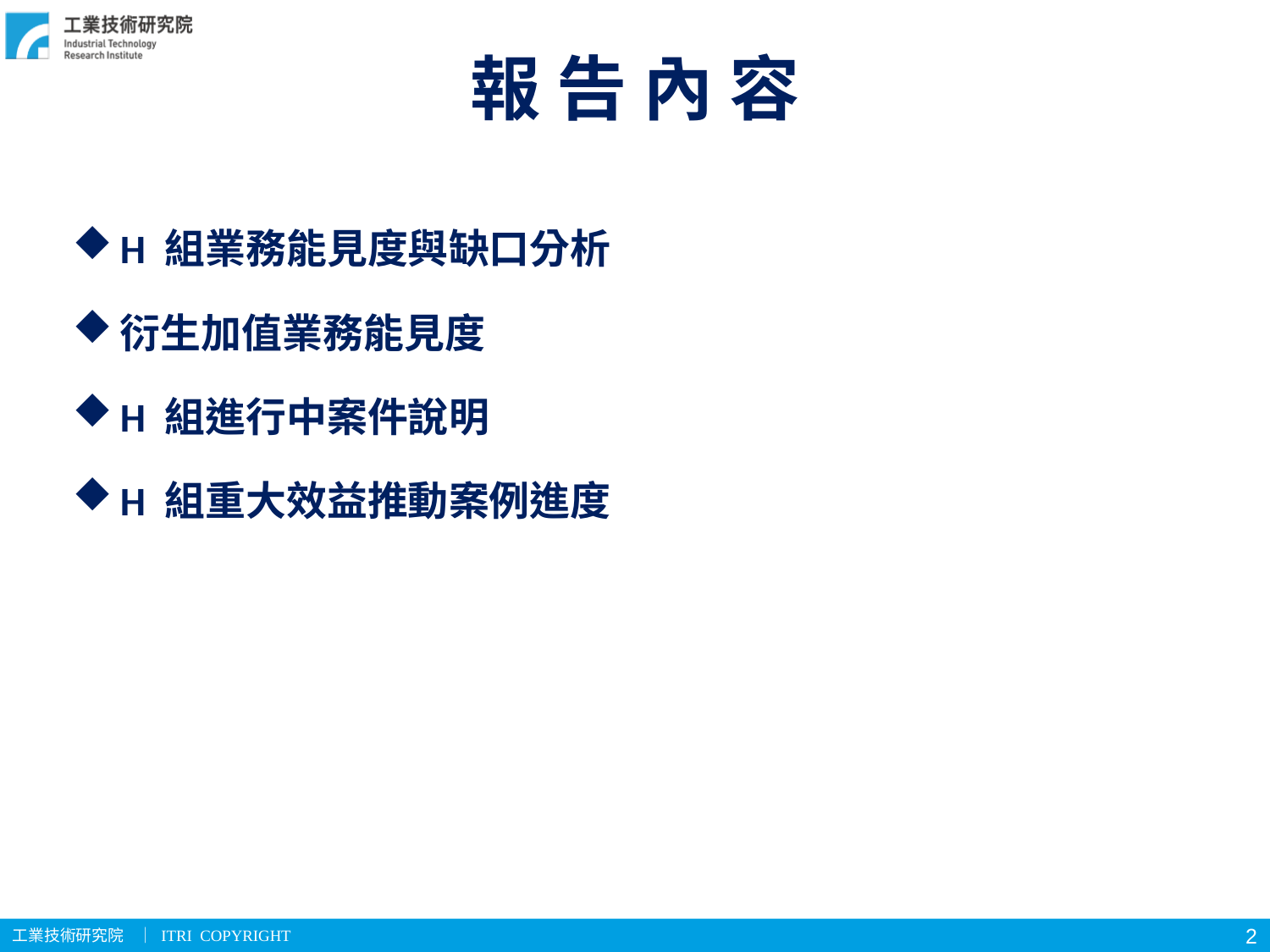

報 告 內 容
H 組業務能見度與缺口分析
衍生加值業務能見度
H 組進行中案件說明
H 組重大效益推動案例進度